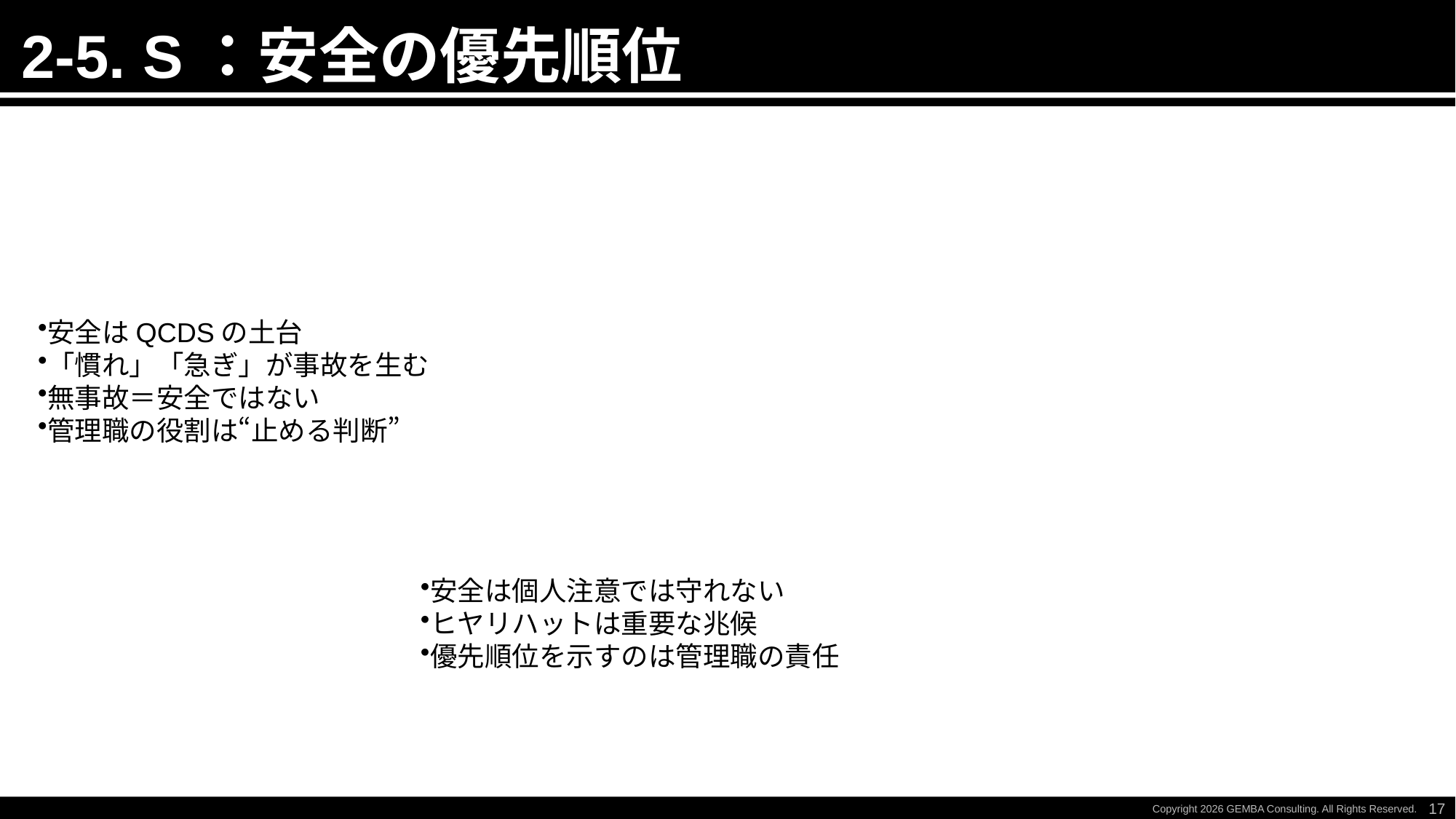

2-5. S：安全の優先順位
安全はQCDSの土台
「慣れ」「急ぎ」が事故を生む
無事故＝安全ではない
管理職の役割は“止める判断”
安全は個人注意では守れない
ヒヤリハットは重要な兆候
優先順位を示すのは管理職の責任
17